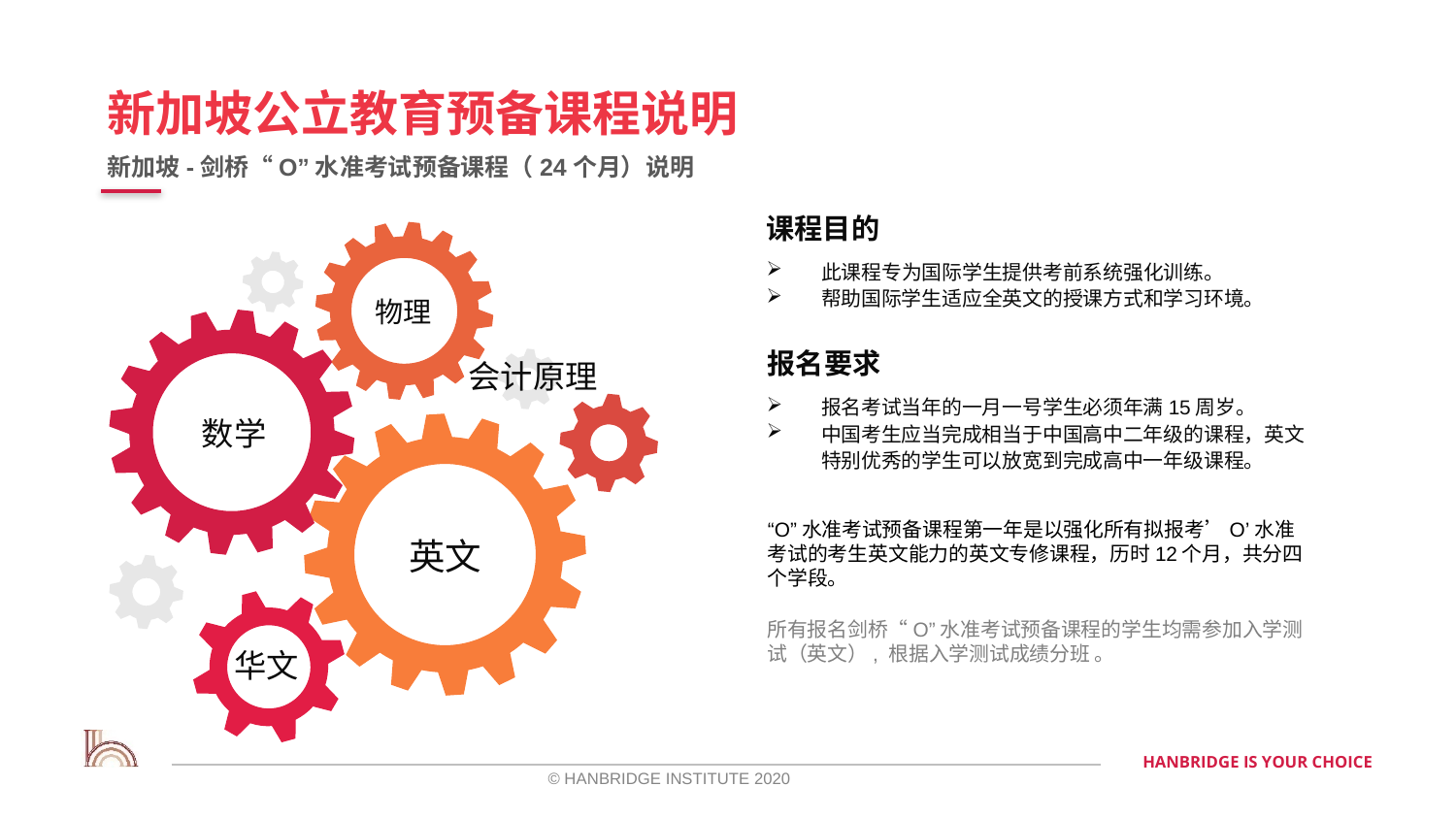

# 新加坡公立教育预备课程说明
新加坡-剑桥“O”水准考试预备课程（24个月）说明
课程目的

此课程专为国际学生提供考前系统强化训练。
帮助国际学生适应全英文的授课方式和学习环境。

物理

报名要求
会计原理
报名考试当年的一月一号学生必须年满15周岁。
中国考生应当完成相当于中国高中二年级的课程，英文特别优秀的学生可以放宽到完成高中一年级课程。

数学

“O”水准考试预备课程第一年是以强化所有拟报考’O’水准考试的考生英文能力的英文专修课程，历时12个月，共分四个学段。
英文

所有报名剑桥“O”水准考试预备课程的学生均需参加入学测试（英文）, 根据入学测试成绩分班 。
华文